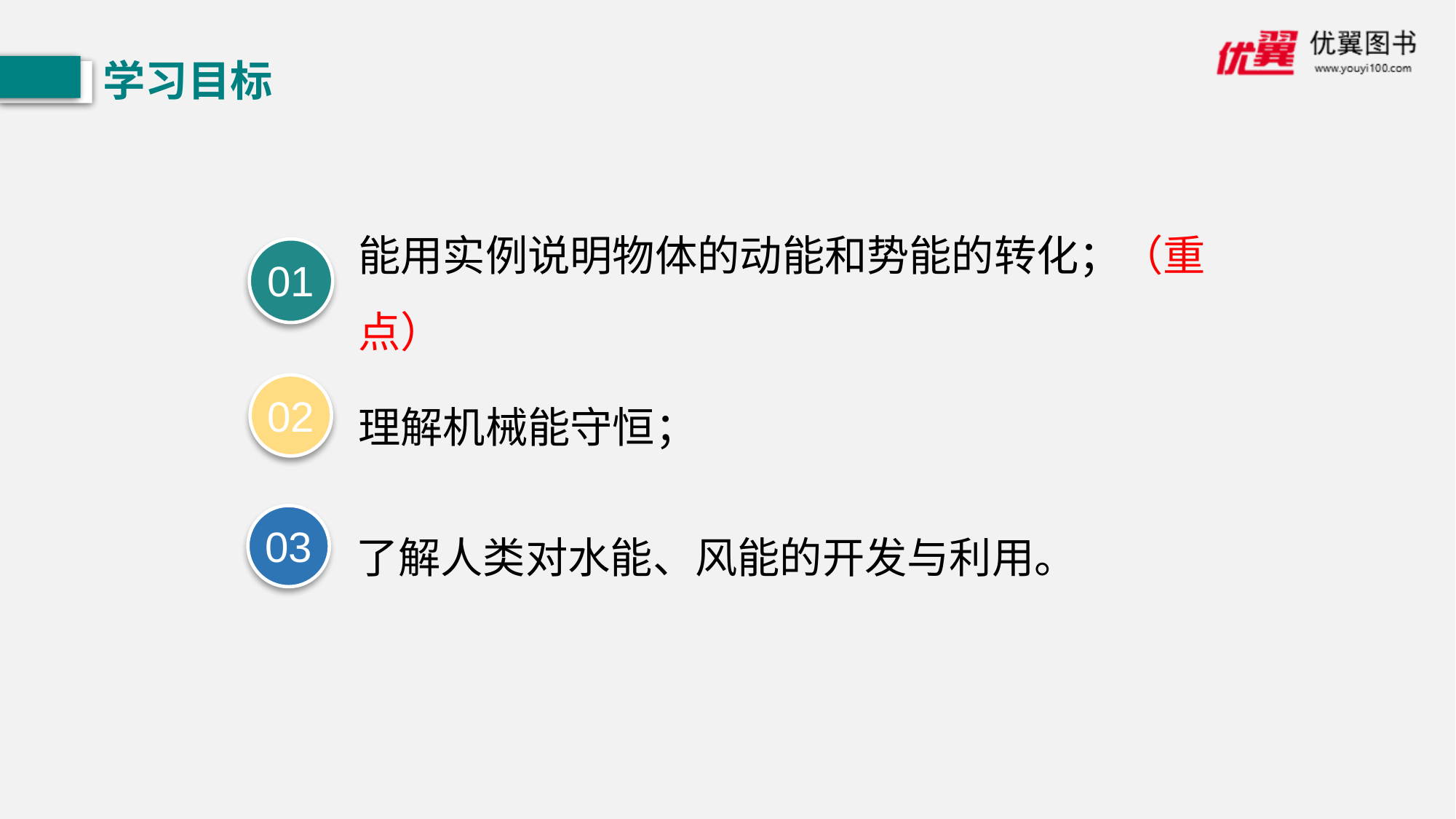

学习目标

01
能用实例说明物体的动能和势能的转化；（重点）

理解机械能守恒；

02

了解人类对水能、风能的开发与利用。

03